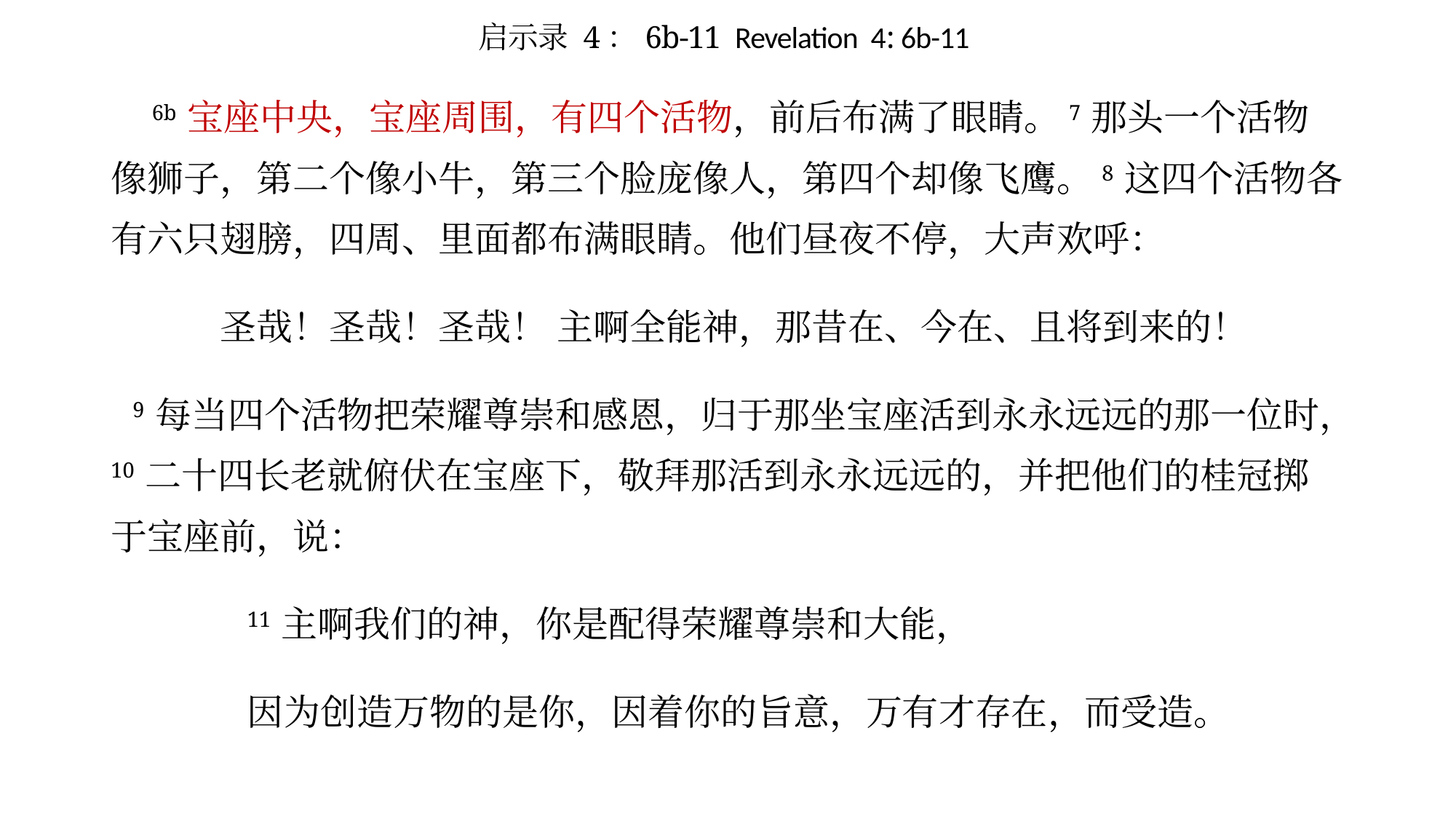

# 启示录 4：6b-11  Revelation  4: 6b-11
     6b 宝座中央，宝座周围，有四个活物，前后布满了眼睛。7 那头一个活物像狮子，第二个像小牛，第三个脸庞像人，第四个却像飞鹰。8 这四个活物各有六只翅膀，四周、里面都布满眼睛。他们昼夜不停，大声欢呼：
	圣哉！圣哉！圣哉！ 主啊全能神，那昔在、今在、且将到来的！
    9 每当四个活物把荣耀尊崇和感恩，归于那坐宝座活到永永远远的那一位时，10 二十四长老就俯伏在宝座下，敬拜那活到永永远远的，并把他们的桂冠掷于宝座前，说：
	11 主啊我们的神，你是配得荣耀尊崇和大能，
	因为创造万物的是你，因着你的旨意，万有才存在，而受造。